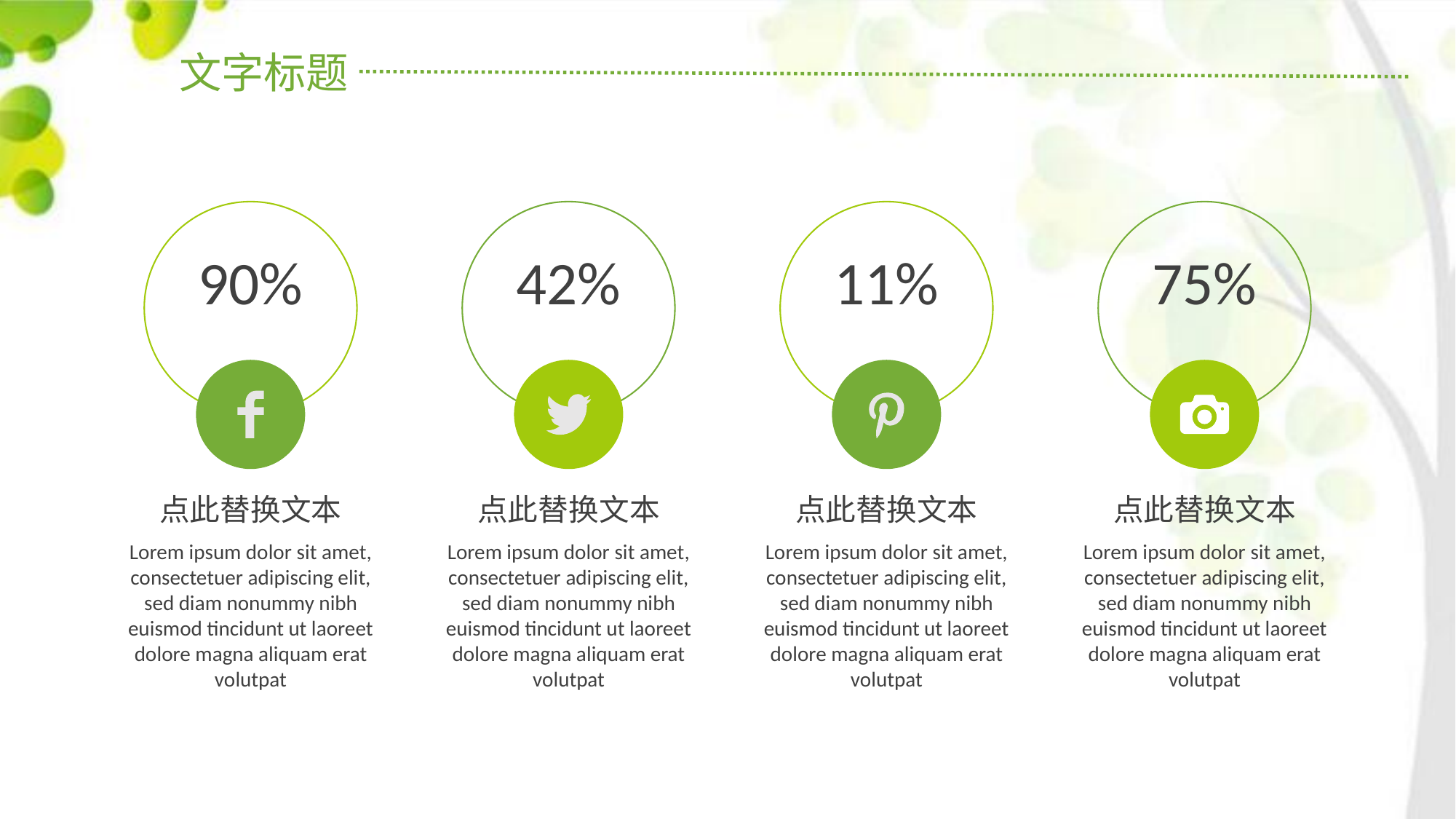

文字标题

90%

42%

11%

75%

点此替换文本
Lorem ipsum dolor sit amet, consectetuer adipiscing elit, sed diam nonummy nibh euismod tincidunt ut laoreet dolore magna aliquam erat volutpat
点此替换文本
Lorem ipsum dolor sit amet, consectetuer adipiscing elit, sed diam nonummy nibh euismod tincidunt ut laoreet dolore magna aliquam erat volutpat
点此替换文本
Lorem ipsum dolor sit amet, consectetuer adipiscing elit, sed diam nonummy nibh euismod tincidunt ut laoreet dolore magna aliquam erat volutpat
点此替换文本
Lorem ipsum dolor sit amet, consectetuer adipiscing elit, sed diam nonummy nibh euismod tincidunt ut laoreet dolore magna aliquam erat volutpat